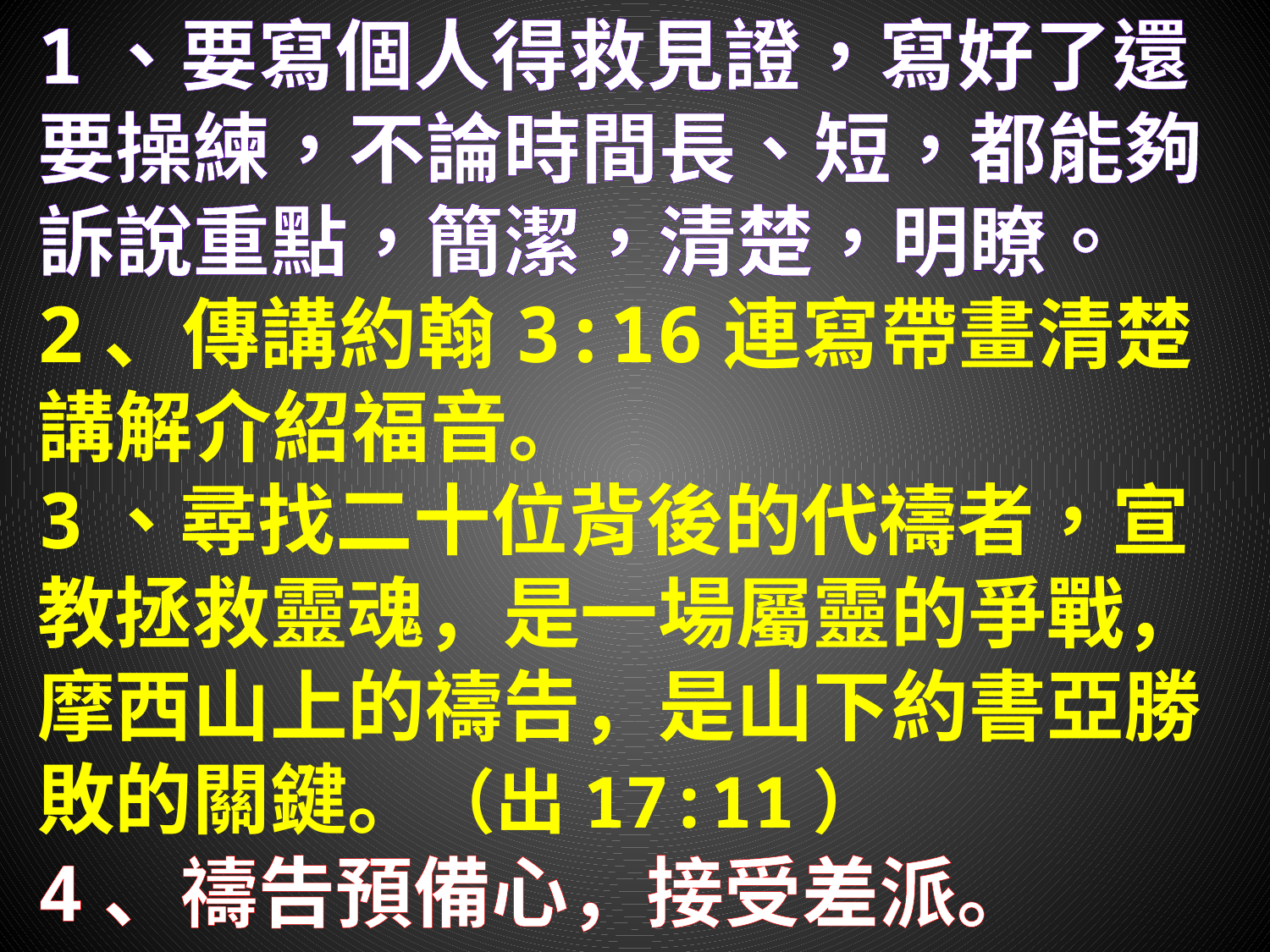

1、要寫個人得救見證，寫好了還要操練，不論時間長、短，都能夠訴說重點，簡潔，清楚，明瞭。
2、傳講約翰3:16連寫帶畫清楚講解介紹福音。
3、尋找二十位背後的代禱者，宣教拯救靈魂，是一場屬靈的爭戰，摩西山上的禱告，是山下約書亞勝敗的關鍵。（出17:11）
4、禱告預備心，接受差派。